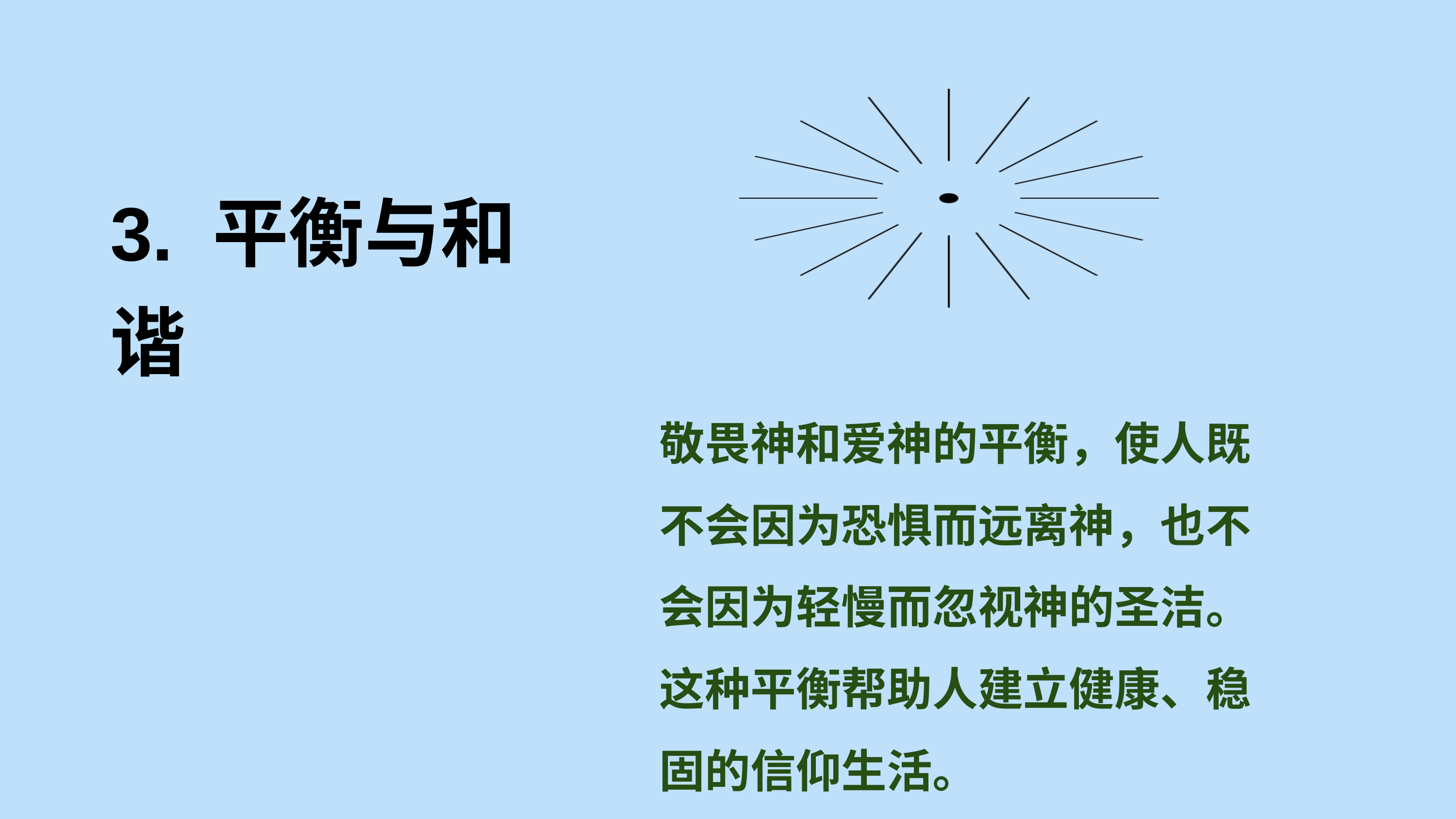

3. 平衡与和谐
敬畏神和爱神的平衡，使人既不会因为恐惧而远离神，也不会因为轻慢而忽视神的圣洁。这种平衡帮助人建立健康、稳固的信仰生活。